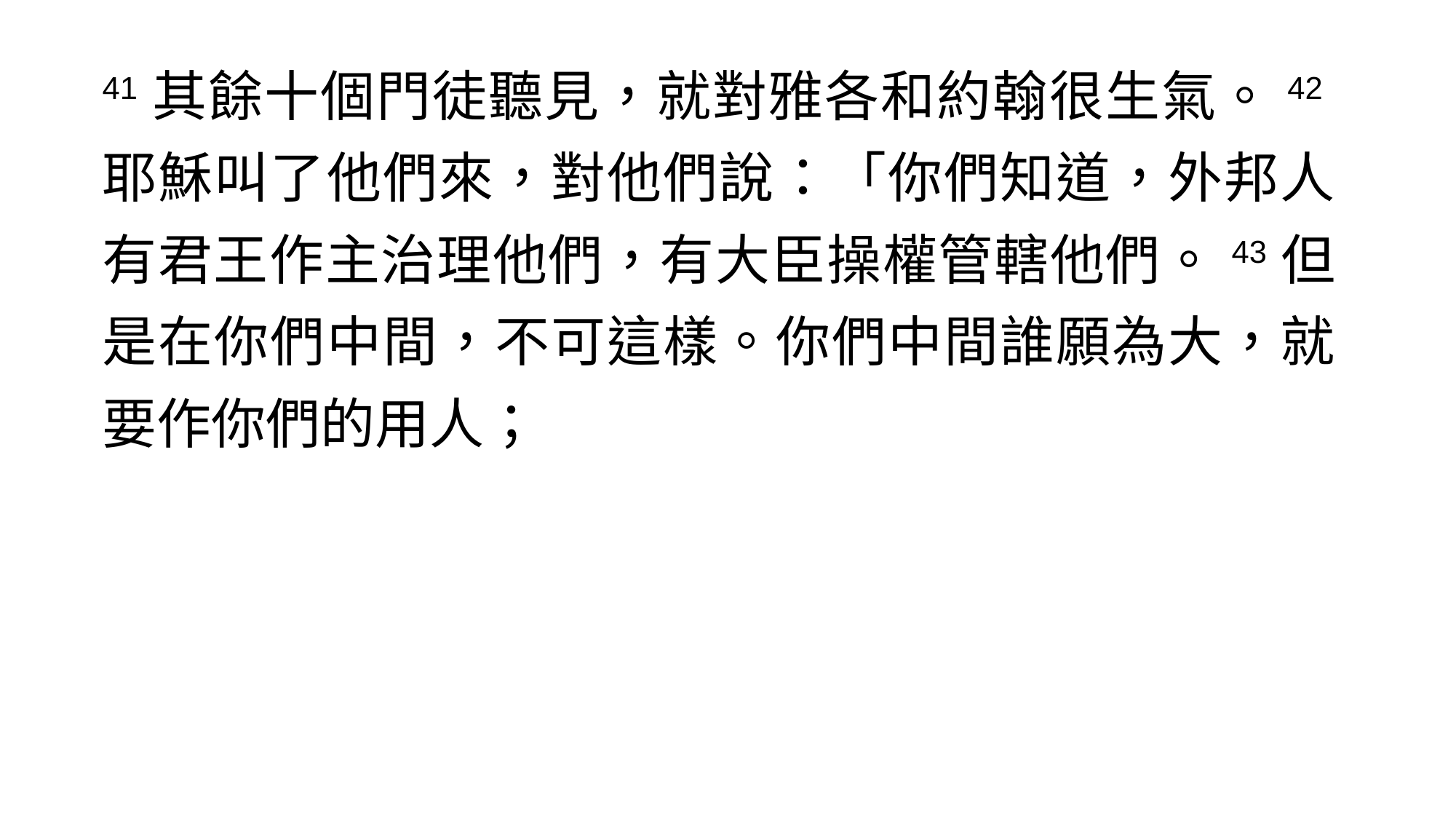

41其餘十個門徒聽見，就對雅各和約翰很生氣。42耶穌叫了他們來，對他們說：「你們知道，外邦人有君王作主治理他們，有大臣操權管轄他們。43但是在你們中間，不可這樣。你們中間誰願為大，就要作你們的用人；